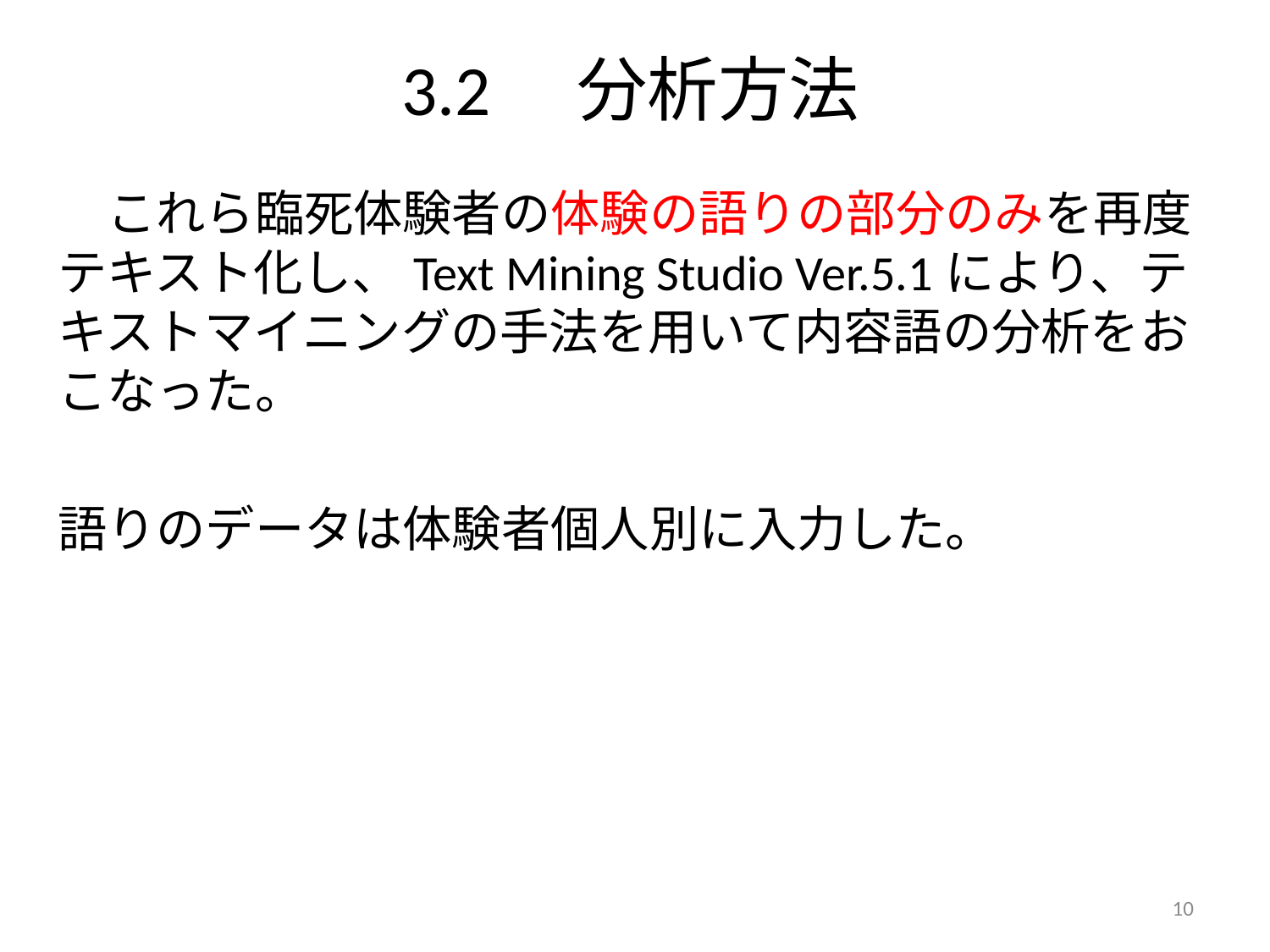

# 3.2　分析方法
　これら臨死体験者の体験の語りの部分のみを再度テキスト化し、Text Mining Studio Ver.5.1により、テキストマイニングの手法を用いて内容語の分析をおこなった。

語りのデータは体験者個人別に入力した。
10